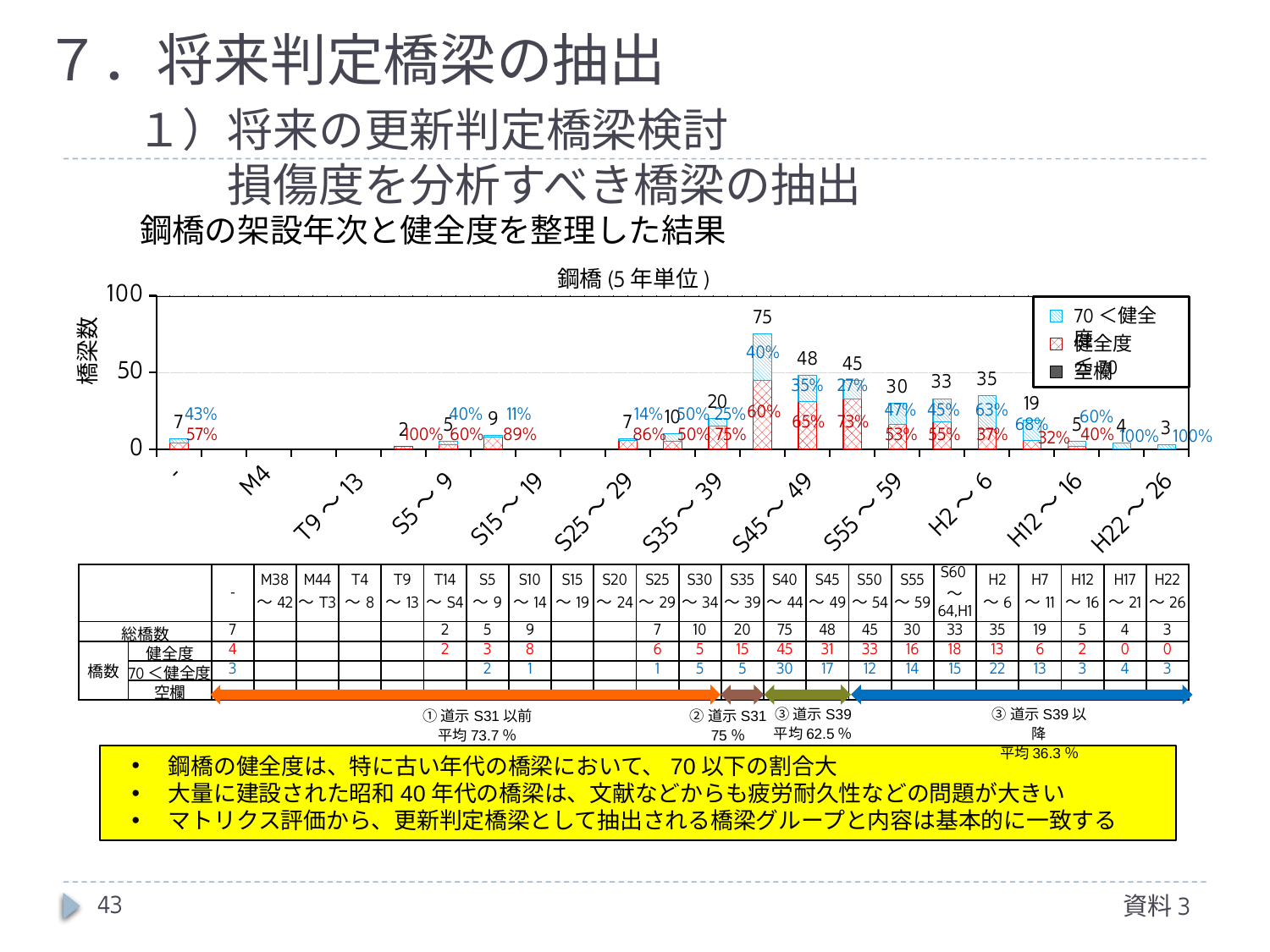

７．将来判定橋梁の抽出
　１）将来の更新判定橋梁検討
　　　損傷度を分析すべき橋梁の抽出
鋼橋の架設年次と健全度を整理した結果
鋼橋(5年単位)

### Chart

| Category | 健全度≦70 | 70＜健全度 | 空欄 |  |
|---|---|---|---|---|
| - | 4.0 | 3.0 | None | 7.0 |
| M38～42 | None | None | None | None |
| M44～T3 | None | None | None | None |
| T4～8 | None | None | None | None |
| T9～13 | None | None | None | None |
| T14～S4 | 2.0 | 0.0 | None | 2.0 |
| S5～9 | 3.0 | 2.0 | None | 5.0 |
| S10～14 | 8.0 | 1.0 | None | 9.0 |
| S15～19 | None | None | None | None |
| S20～24 | None | None | None | None |
| S25～29 | 6.0 | 1.0 | None | 7.0 |
| S30～34 | 5.0 | 5.0 | None | 10.0 |
| S35～39 | 15.0 | 5.0 | None | 20.0 |
| S40～44 | 45.0 | 30.0 | None | 75.0 |
| S45～49 | 31.0 | 17.0 | None | 48.0 |
| S50～54 | 33.0 | 12.0 | None | 45.0 |
| S55～59 | 16.0 | 14.0 | None | 30.0 |
| S60～64,H1 | 18.0 | 15.0 | None | 33.0 |
| H2～6 | 13.0 | 22.0 | None | 35.0 |
| H7～11 | 6.0 | 13.0 | None | 19.0 |
| H12～16 | 2.0 | 3.0 | None | 5.0 |
| H17～21 | 0.0 | 4.0 | None | 4.0 |
| H22～26 | 0.0 | 3.0 | None | 3.0 |
70＜健全度

健全度≦70

空欄

橋梁数
40%
35%
27%
47%
45%
63%
60%
43%
40%
11%
14%
50%
25%
60%
65%
73%
68%
53%
55%
37%
40%
57%
100%
60%
89%
86%
50%
75%
100%
100%
32%
|  |  | - | M38 ～42 | M44 ～T3 | T4 ～8 | T9 ～13 | T14 ～S4 | S5 ～9 | S10 ～14 | S15 ～19 | S20 ～24 | S25 ～29 | S30 ～34 | S35 ～39 | S40 ～44 | S45 ～49 | S50 ～54 | S55 ～59 | S60～ 64,H1 | H2 ～6 | H7 ～11 | H12 ～16 | H17 ～21 | H22 ～26 |
| --- | --- | --- | --- | --- | --- | --- | --- | --- | --- | --- | --- | --- | --- | --- | --- | --- | --- | --- | --- | --- | --- | --- | --- | --- |
| 総橋数 |  | 7 |  |  |  |  | 2 | 5 | 9 |  |  | 7 | 10 | 20 | 75 | 48 | 45 | 30 | 33 | 35 | 19 | 5 | 4 | 3 |
| 橋数 | 健全度≦70 | 4 |  |  |  |  | 2 | 3 | 8 |  |  | 6 | 5 | 15 | 45 | 31 | 33 | 16 | 18 | 13 | 6 | 2 | 0 | 0 |
|  | 70＜健全度 | 3 |  |  |  |  |  | 2 | 1 |  |  | 1 | 5 | 5 | 30 | 17 | 12 | 14 | 15 | 22 | 13 | 3 | 4 | 3 |
|  | 空欄 |  |  |  |  |  |  |  |  |  |  |  |  |  |  |  |  |  |  |  |  |  |  |  |

③道示S39
平均62.5％
③道示S39以降
平均36.3％
①道示S31以前
平均73.7％
②道示S31
75％

鋼橋の健全度は、特に古い年代の橋梁において、70以下の割合大
大量に建設された昭和40年代の橋梁は、文献などからも疲労耐久性などの問題が大きい
マトリクス評価から、更新判定橋梁として抽出される橋梁グループと内容は基本的に一致する
43
資料3